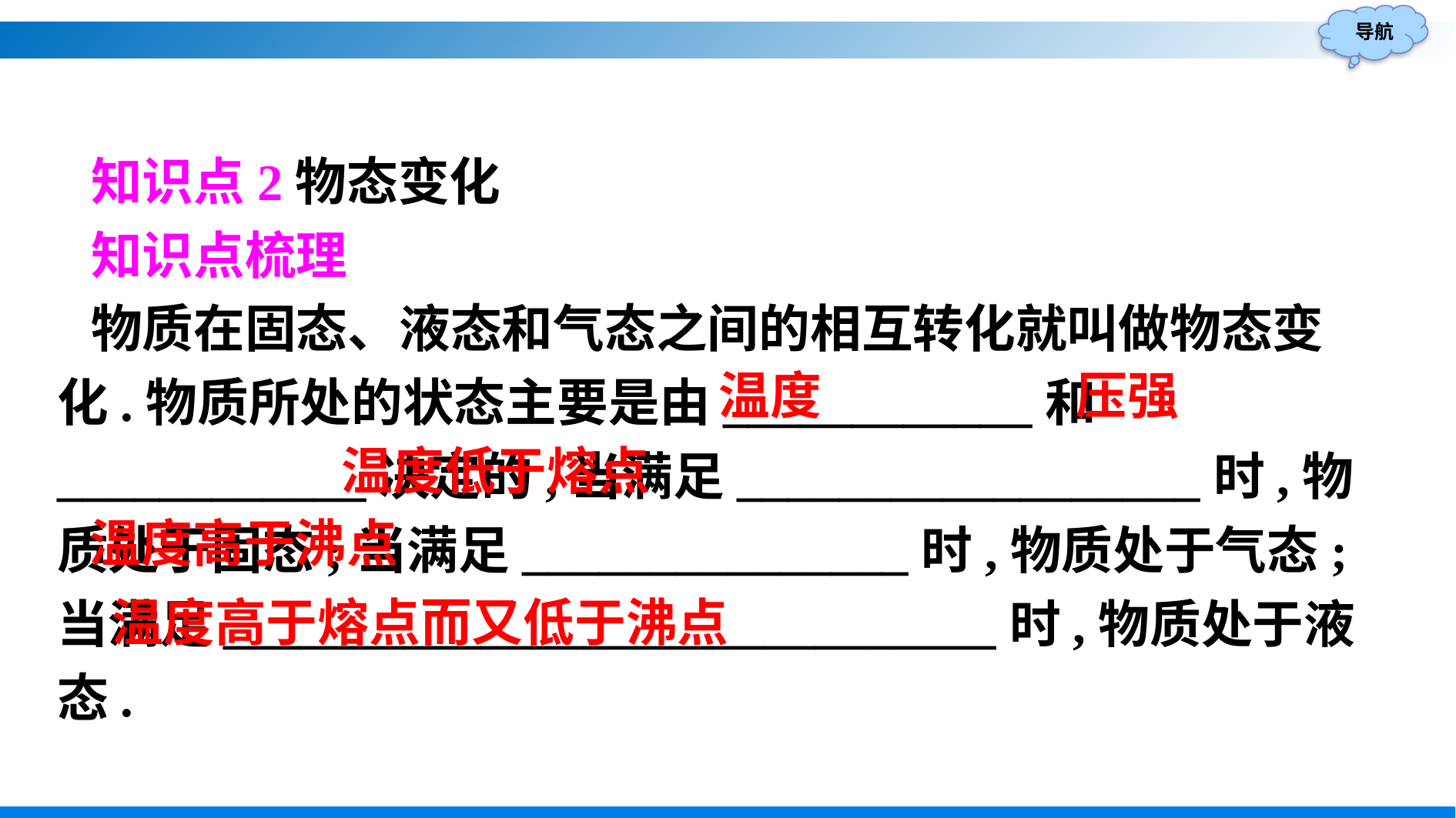

知识点2物态变化
知识点梳理
物质在固态、液态和气态之间的相互转化就叫做物态变化.物质所处的状态主要是由____________和____________决定的,当满足__________________时,物质处于固态;当满足_______________时,物质处于气态;当满足______________________________时,物质处于液态.
压强
温度
温度低于熔点
温度高于沸点
温度高于熔点而又低于沸点